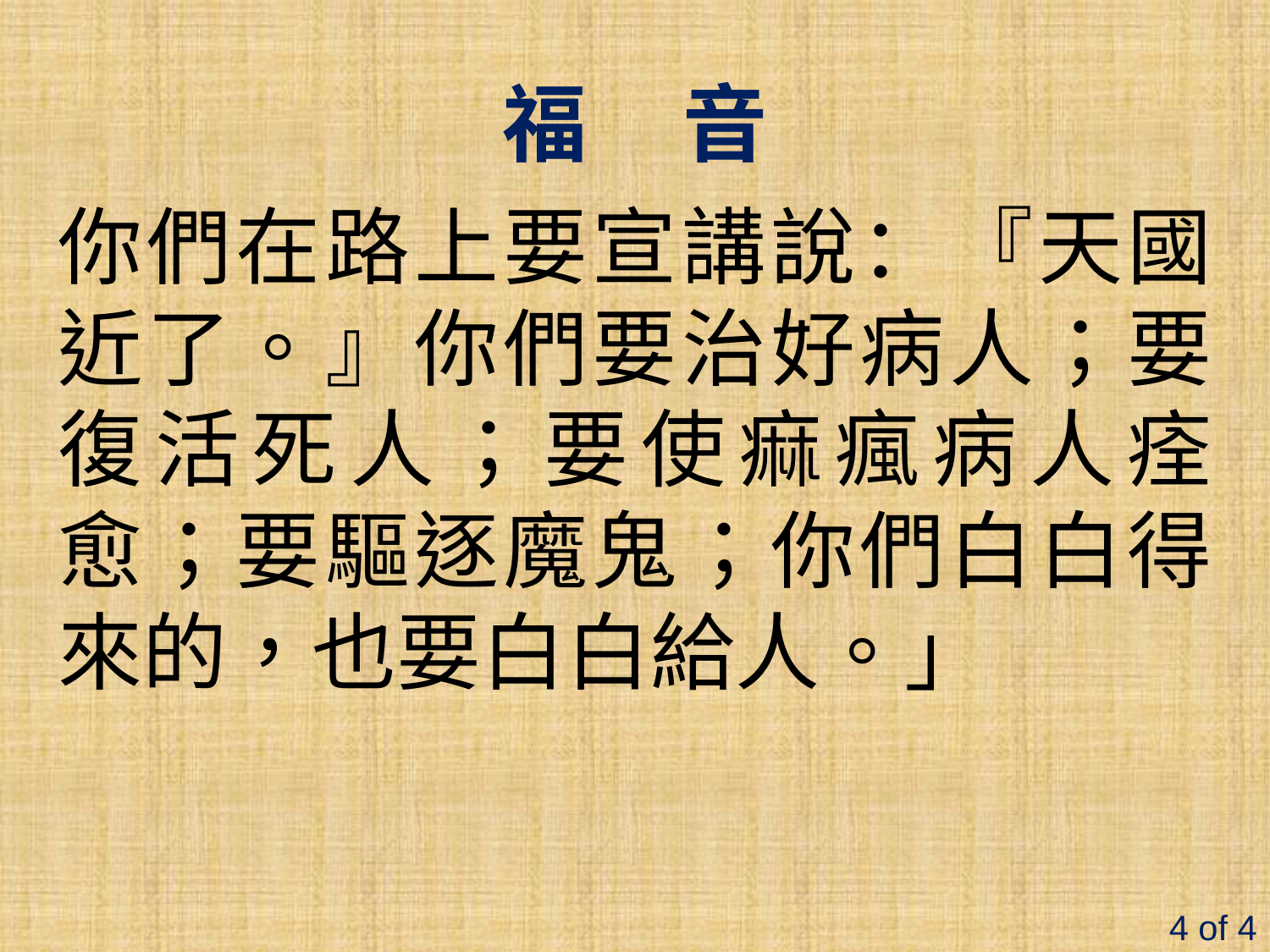

福     音

你們在路上要宣講說：『天國近了。』你們要治好病人；要復活死人；要使痲瘋病人痊愈；要驅逐魔鬼；你們白白得來的，也要白白給人。」
4 of 4